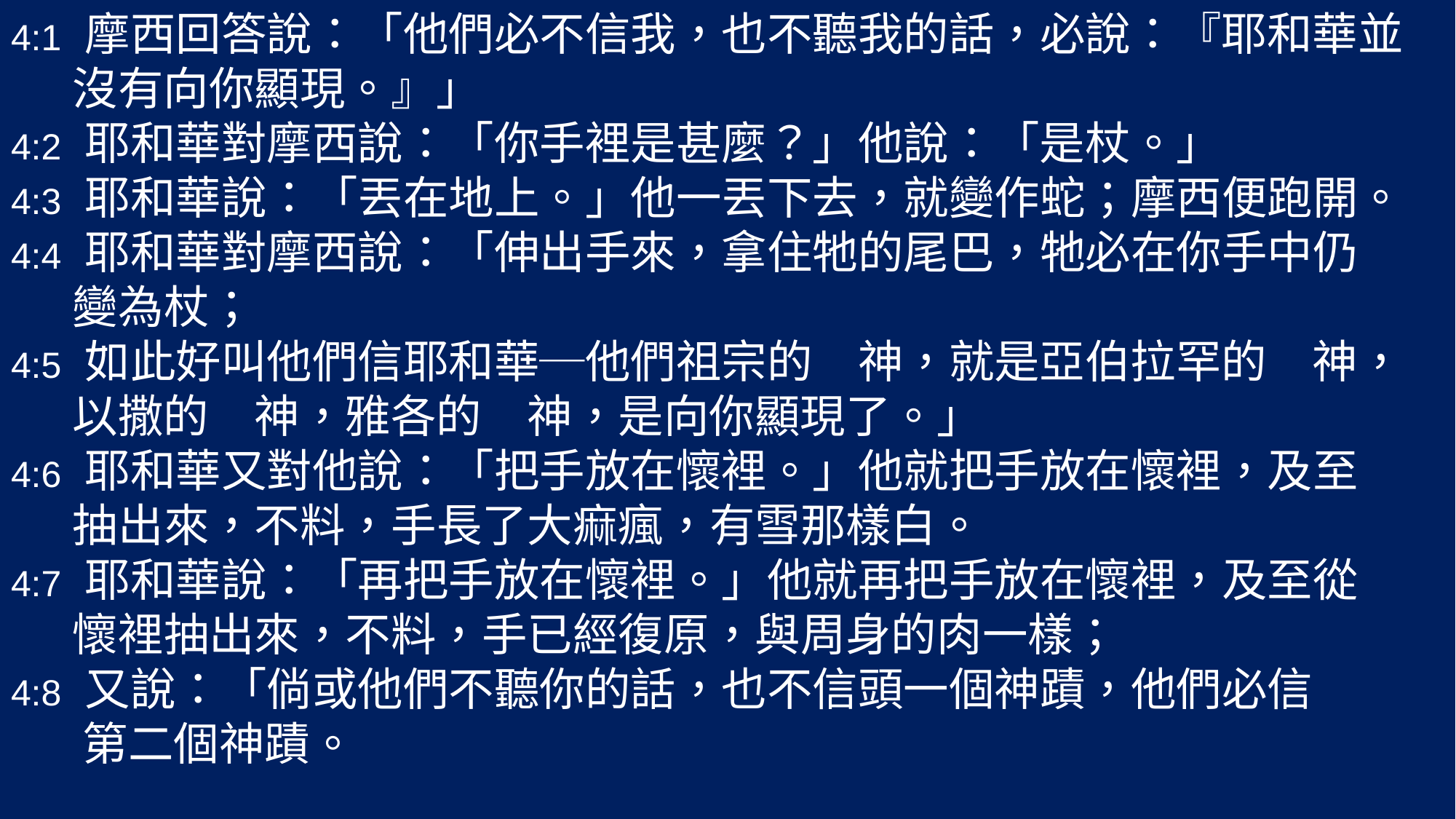

4:1 摩西回答說：「他們必不信我，也不聽我的話，必說：『耶和華並
     沒有向你顯現。』」
4:2 耶和華對摩西說：「你手裡是甚麼？」他說：「是杖。」
4:3 耶和華說：「丟在地上。」他一丟下去，就變作蛇；摩西便跑開。
4:4 耶和華對摩西說：「伸出手來，拿住牠的尾巴，牠必在你手中仍
     變為杖；
4:5 如此好叫他們信耶和華─他們祖宗的　神，就是亞伯拉罕的　神，
     以撒的　神，雅各的　神，是向你顯現了。」
4:6 耶和華又對他說：「把手放在懷裡。」他就把手放在懷裡，及至
     抽出來，不料，手長了大痲瘋，有雪那樣白。
4:7 耶和華說：「再把手放在懷裡。」他就再把手放在懷裡，及至從
     懷裡抽出來，不料，手已經復原，與周身的肉一樣；
4:8 又說：「倘或他們不聽你的話，也不信頭一個神蹟，他們必信
      第二個神蹟。